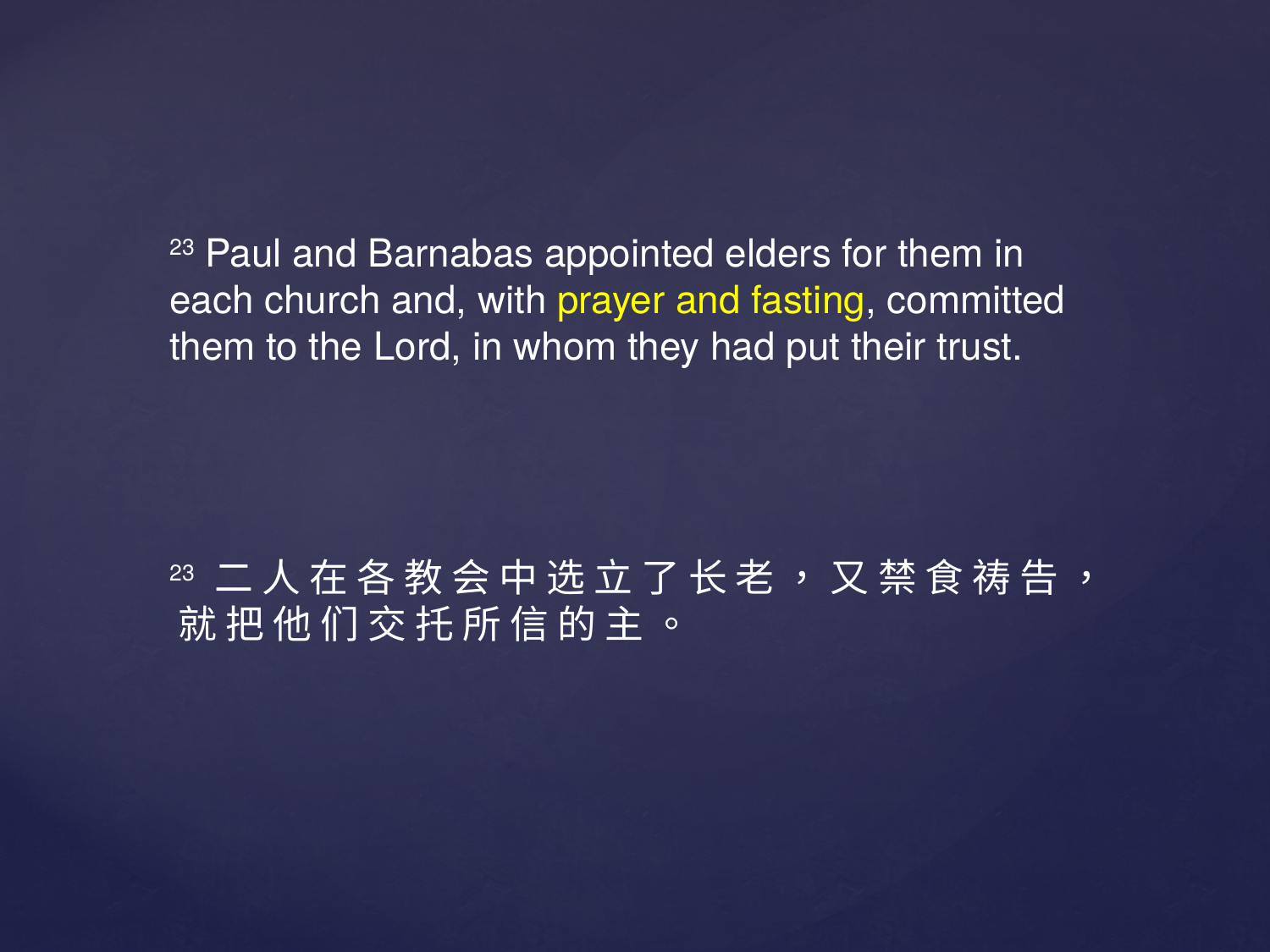

23 Paul and Barnabas appointed elders for them in each church and, with prayer and fasting, committed them to the Lord, in whom they had put their trust.
23 二 人 在 各 教 会 中 选 立 了 长 老 ， 又 禁 食 祷 告 ， 就 把 他 们 交 托 所 信 的 主 。